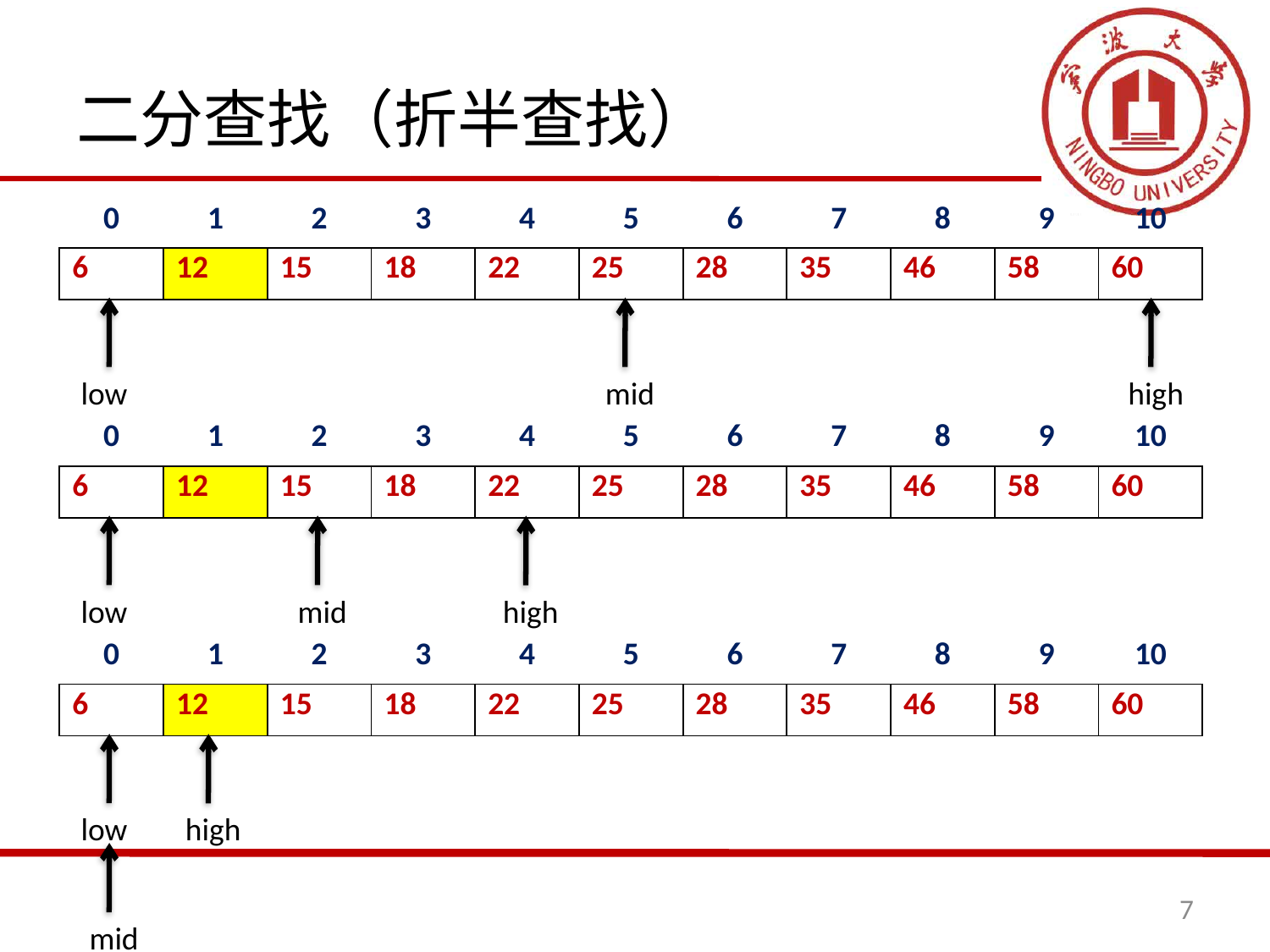

# 二分查找（折半查找）
| 0 | 1 | 2 | 3 | 4 | 5 | 6 | 7 | 8 | 9 | 10 |
| --- | --- | --- | --- | --- | --- | --- | --- | --- | --- | --- |
| 6 | 12 | 15 | 18 | 22 | 25 | 28 | 35 | 46 | 58 | 60 |
| --- | --- | --- | --- | --- | --- | --- | --- | --- | --- | --- |
low
mid
high
| 0 | 1 | 2 | 3 | 4 | 5 | 6 | 7 | 8 | 9 | 10 |
| --- | --- | --- | --- | --- | --- | --- | --- | --- | --- | --- |
| 6 | 12 | 15 | 18 | 22 | 25 | 28 | 35 | 46 | 58 | 60 |
| --- | --- | --- | --- | --- | --- | --- | --- | --- | --- | --- |
low
mid
high
| 0 | 1 | 2 | 3 | 4 | 5 | 6 | 7 | 8 | 9 | 10 |
| --- | --- | --- | --- | --- | --- | --- | --- | --- | --- | --- |
| 6 | 12 | 15 | 18 | 22 | 25 | 28 | 35 | 46 | 58 | 60 |
| --- | --- | --- | --- | --- | --- | --- | --- | --- | --- | --- |
low
high
7
mid